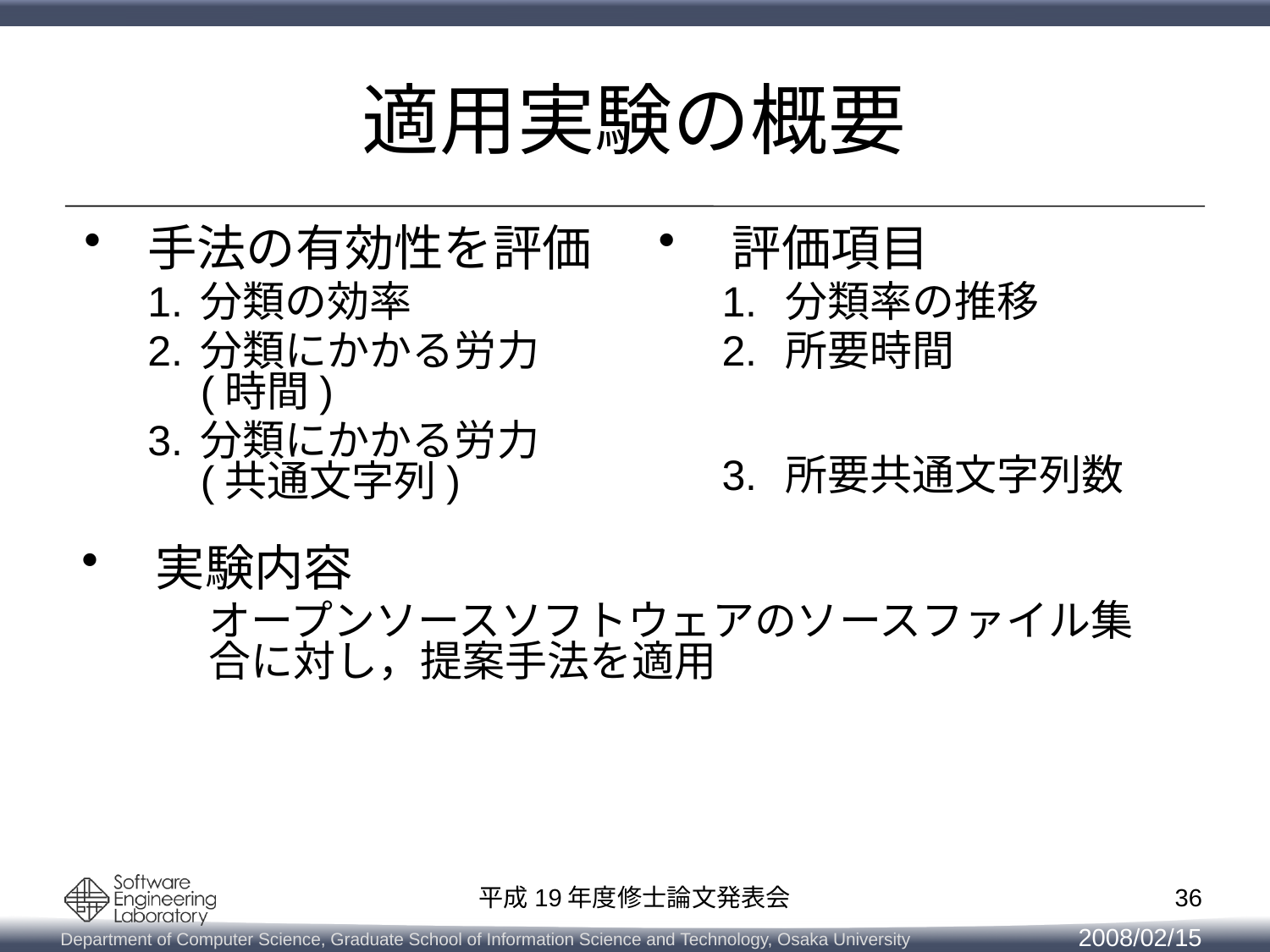

# 適用実験の概要
手法の有効性を評価
分類の効率
分類にかかる労力(時間)
分類にかかる労力(共通文字列)

評価項目
分類率の推移
所要時間

所要共通文字列数
実験内容
	オープンソースソフトウェアのソースファイル集合に対し，提案手法を適用

36
平成19年度修士論文発表会
2008/02/15